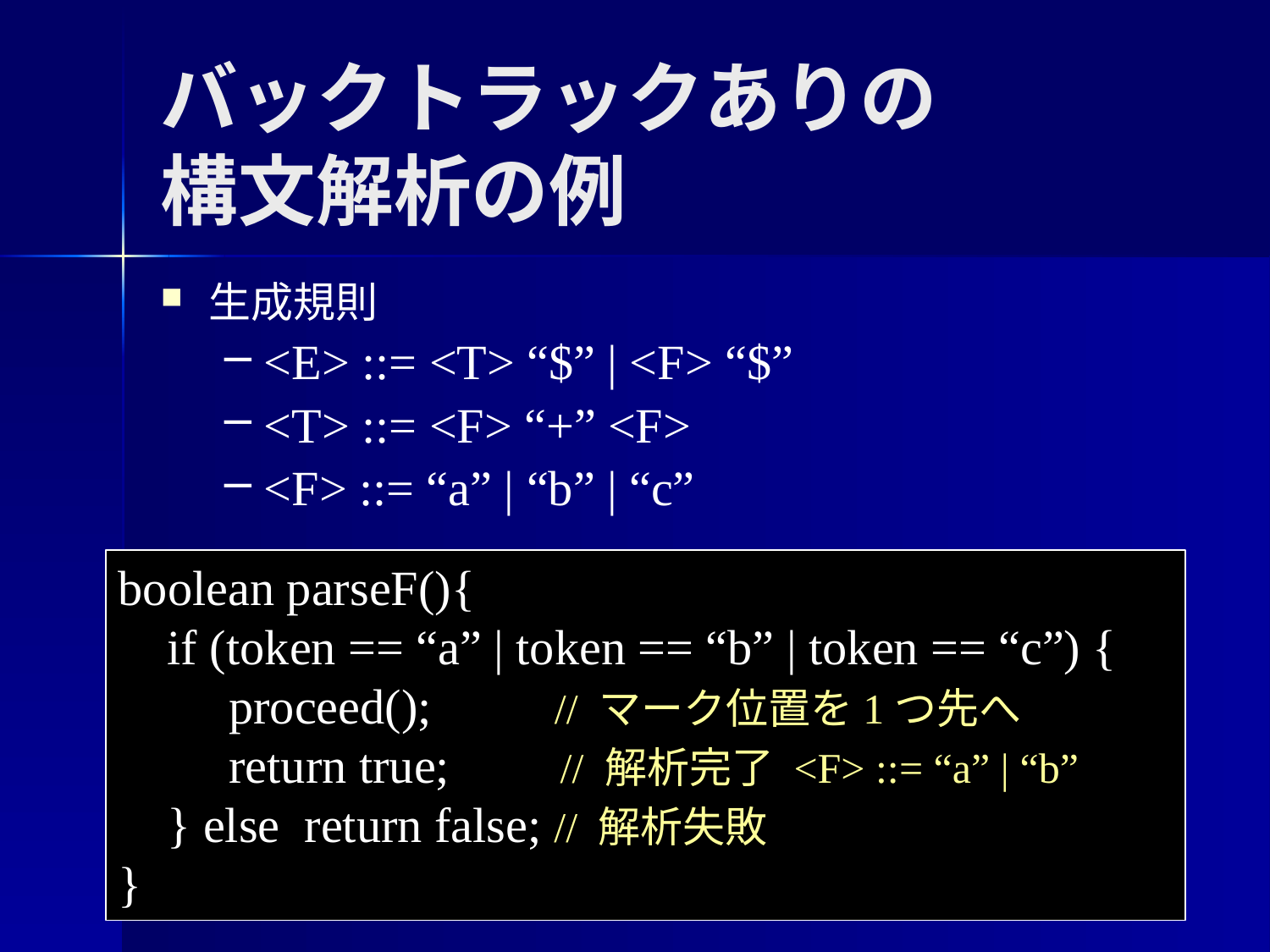

# バックトラックありの 構文解析の例
生成規則
<E> ::= <T> “$” | <F> “$”
<T> ::= <F> “+” <F>
<F> ::= “a” | “b” | “c”
boolean parseF(){
    if (token == “a” | token == “b” | token == “c”) {
         proceed();          // マーク位置を1つ先へ
         return true;         // 解析完了 <F> ::= “a” | “b”
    } else  return false; // 解析失敗
}